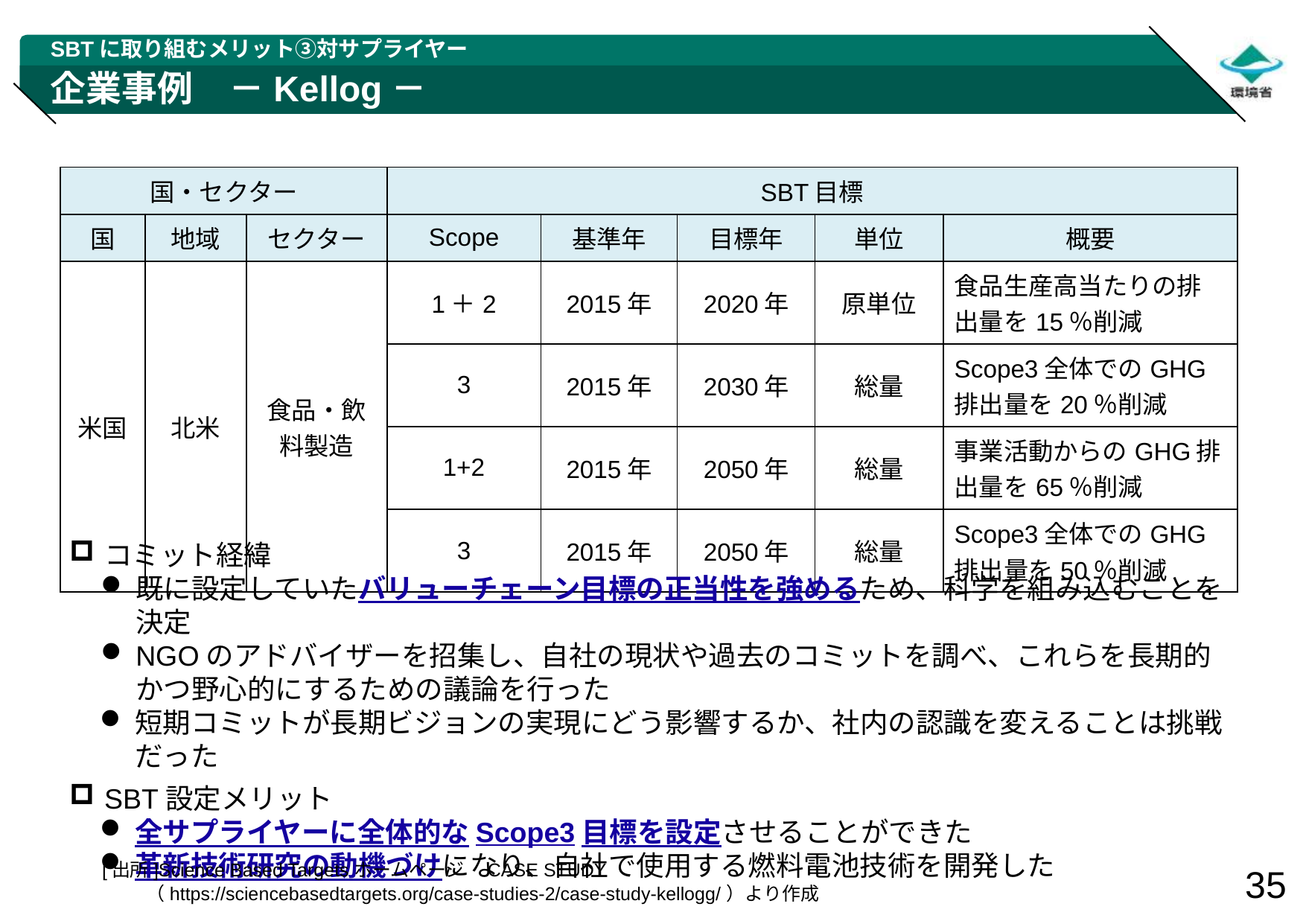

SBTに取り組むメリット③対サプライヤー
# 企業事例　－Kellog－
| 国・セクター |  |  | SBT目標 |  |  |  |  |
| --- | --- | --- | --- | --- | --- | --- | --- |
| 国 | 地域 | セクター | Scope | 基準年 | 目標年 | 単位 | 概要 |
| 米国 | 北米 | 食品・飲料製造 | 1＋2 | 2015年 | 2020年 | 原単位 | 食品生産高当たりの排出量を15％削減 |
|  |  |  | 3 | 2015年 | 2030年 | 総量 | Scope3全体でのGHG排出量を20％削減 |
|  |  |  | 1+2 | 2015年 | 2050年 | 総量 | 事業活動からのGHG排出量を65％削減 |
|  |  |  | 3 | 2015年 | 2050年 | 総量 | Scope3全体でのGHG排出量を50％削減 |
コミット経緯
既に設定していたバリューチェーン目標の正当性を強めるため、科学を組み込むことを決定
NGOのアドバイザーを招集し、自社の現状や過去のコミットを調べ、これらを長期的かつ野心的にするための議論を行った
短期コミットが長期ビジョンの実現にどう影響するか、社内の認識を変えることは挑戦だった
SBT設定メリット
全サプライヤーに全体的なScope3目標を設定させることができた
革新技術研究の動機づけになり、自社で使用する燃料電池技術を開発した
[出所]Science Based Targetsホームページ　CASE STUDY
（https://sciencebasedtargets.org/case-studies-2/case-study-kellogg/）より作成